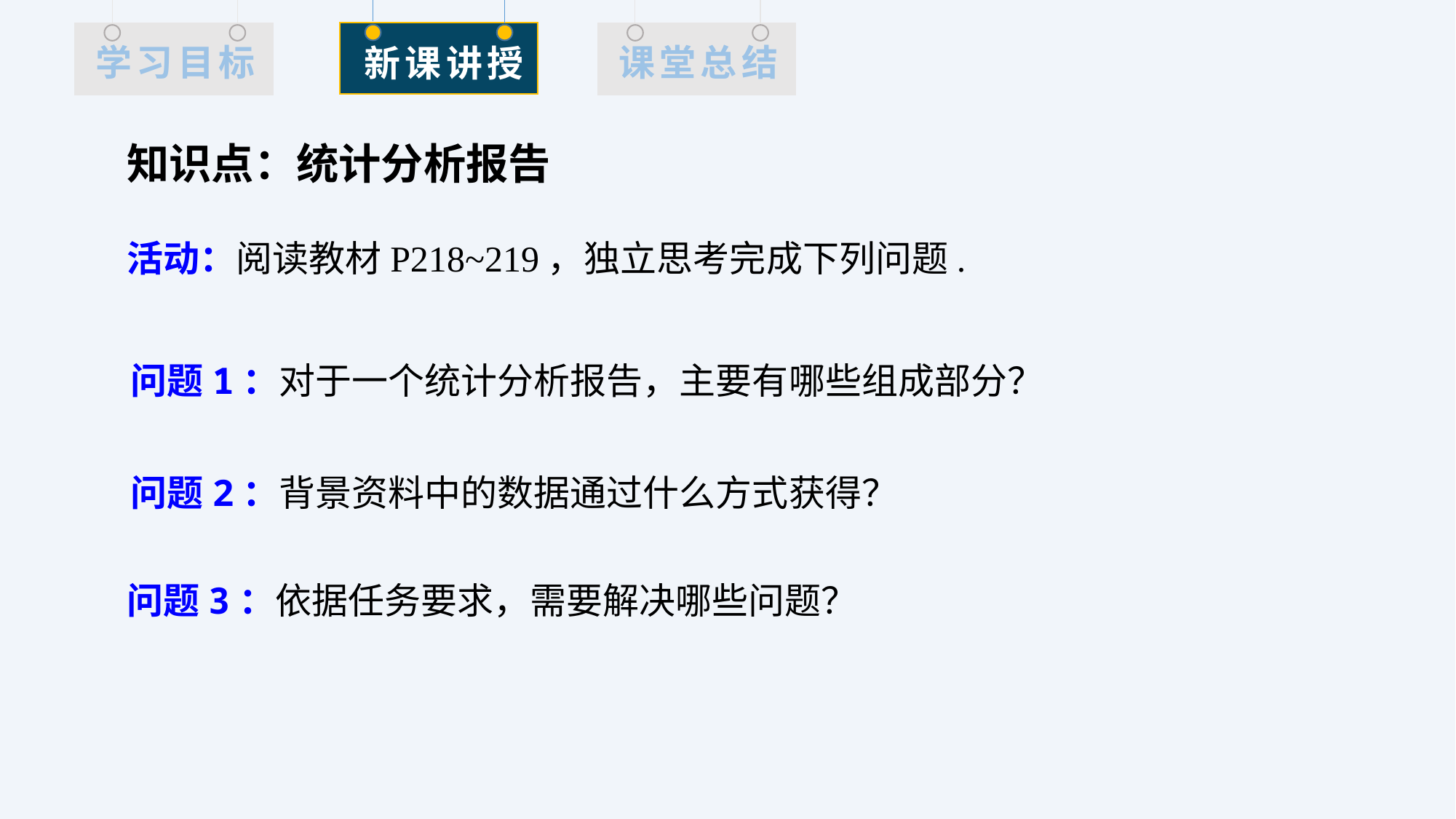

知识点：统计分析报告
活动：阅读教材P218~219，独立思考完成下列问题.
问题1：对于一个统计分析报告，主要有哪些组成部分？
问题2：背景资料中的数据通过什么方式获得？
问题3：依据任务要求，需要解决哪些问题？